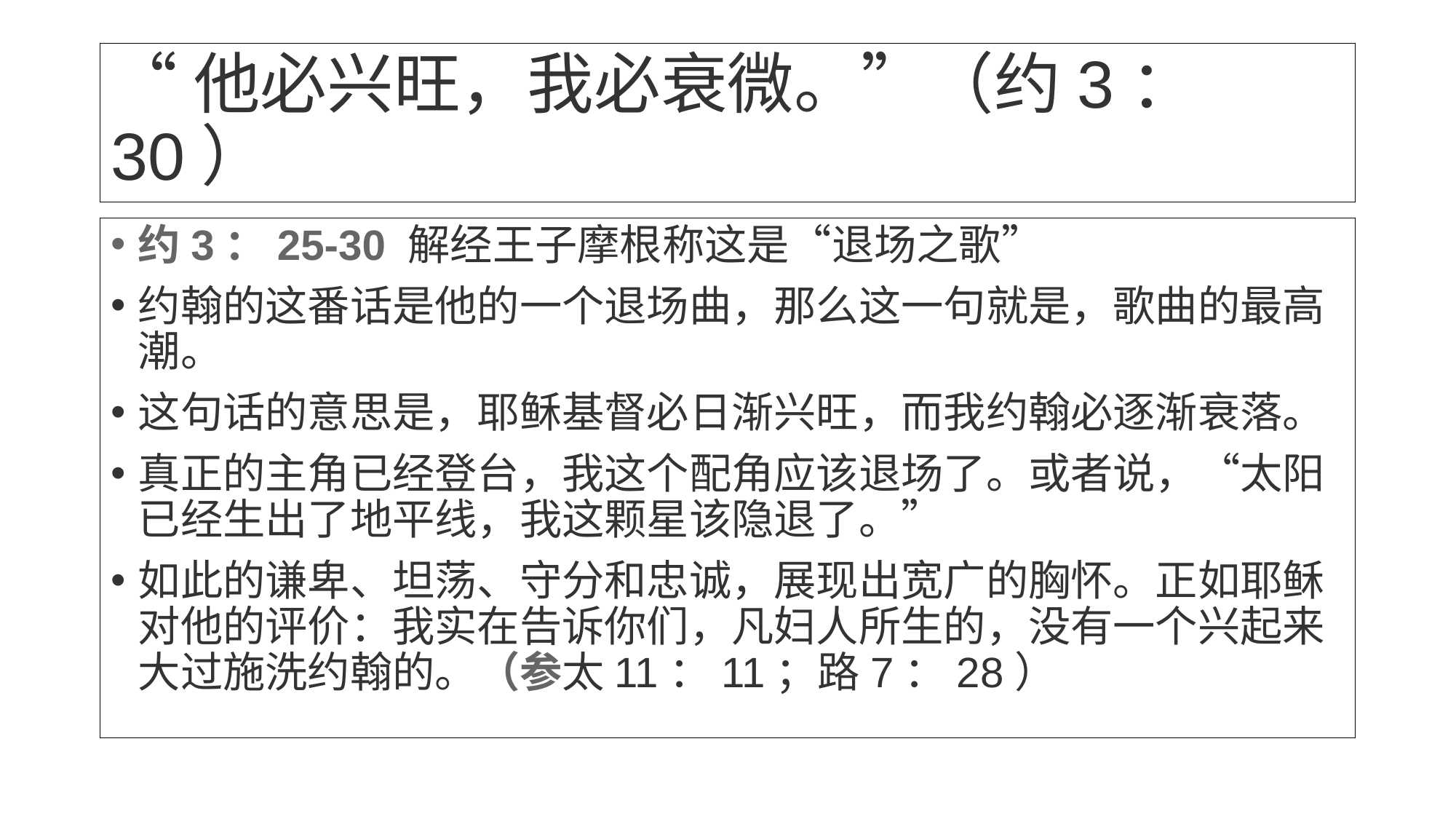

# “他必兴旺，我必衰微。”（约3：30）
约3：25-30 解经王子摩根称这是“退场之歌”
约翰的这番话是他的一个退场曲，那么这一句就是，歌曲的最高潮。
这句话的意思是，耶稣基督必日渐兴旺，而我约翰必逐渐衰落。
真正的主角已经登台，我这个配角应该退场了。或者说，“太阳已经生出了地平线，我这颗星该隐退了。”
如此的谦卑、坦荡、守分和忠诚，展现出宽广的胸怀。正如耶稣对他的评价：我实在告诉你们，凡妇人所生的，没有一个兴起来大过施洗约翰的。（参太11：11；路7：28）